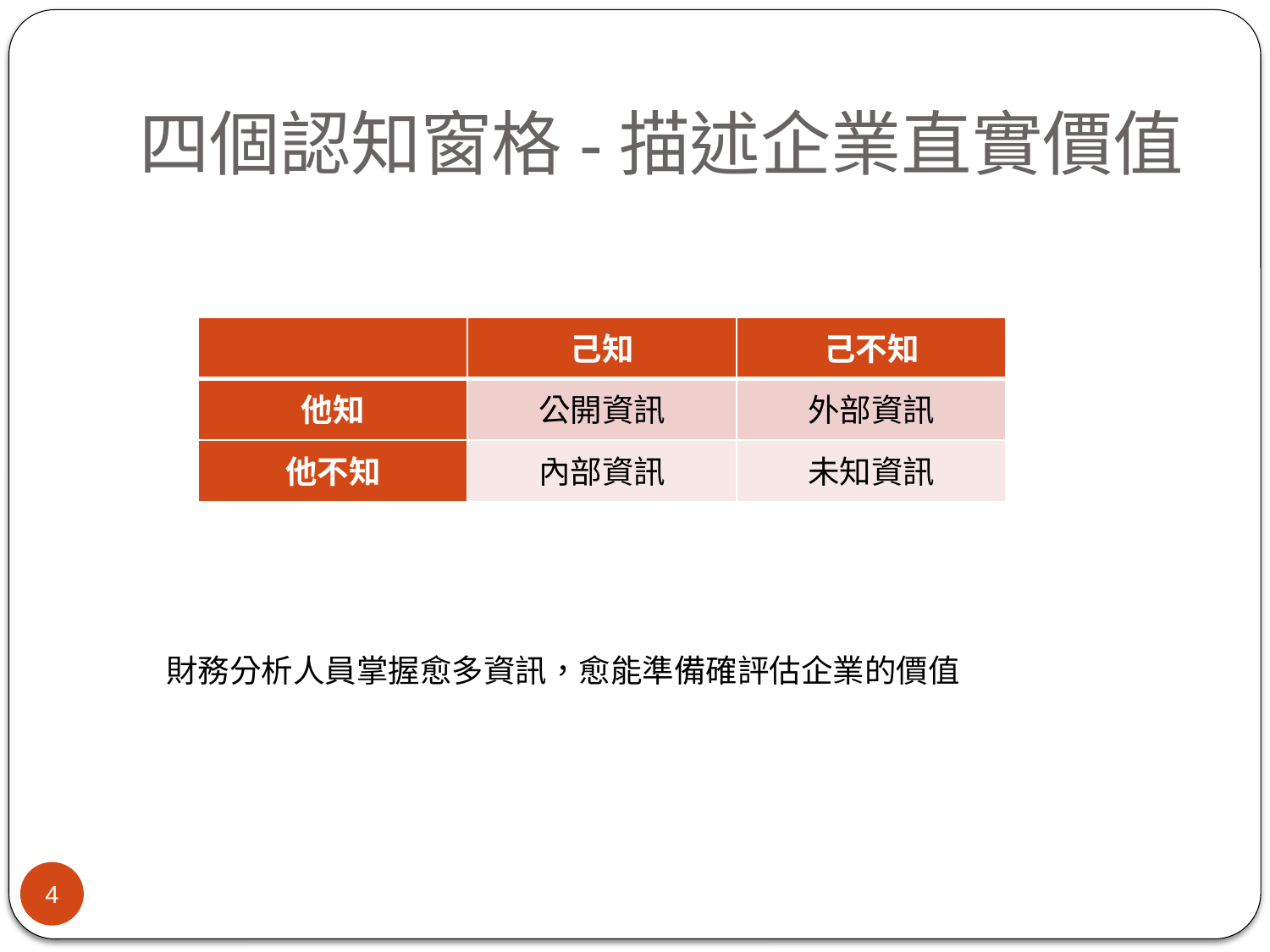

# 四個認知窗格-描述企業直實價值
|  | 己知 | 己不知 |
| --- | --- | --- |
| 他知 | 公開資訊 | 外部資訊 |
| 他不知 | 內部資訊 | 未知資訊 |
 財務分析人員掌握愈多資訊，愈能準備確評估企業的價值
4